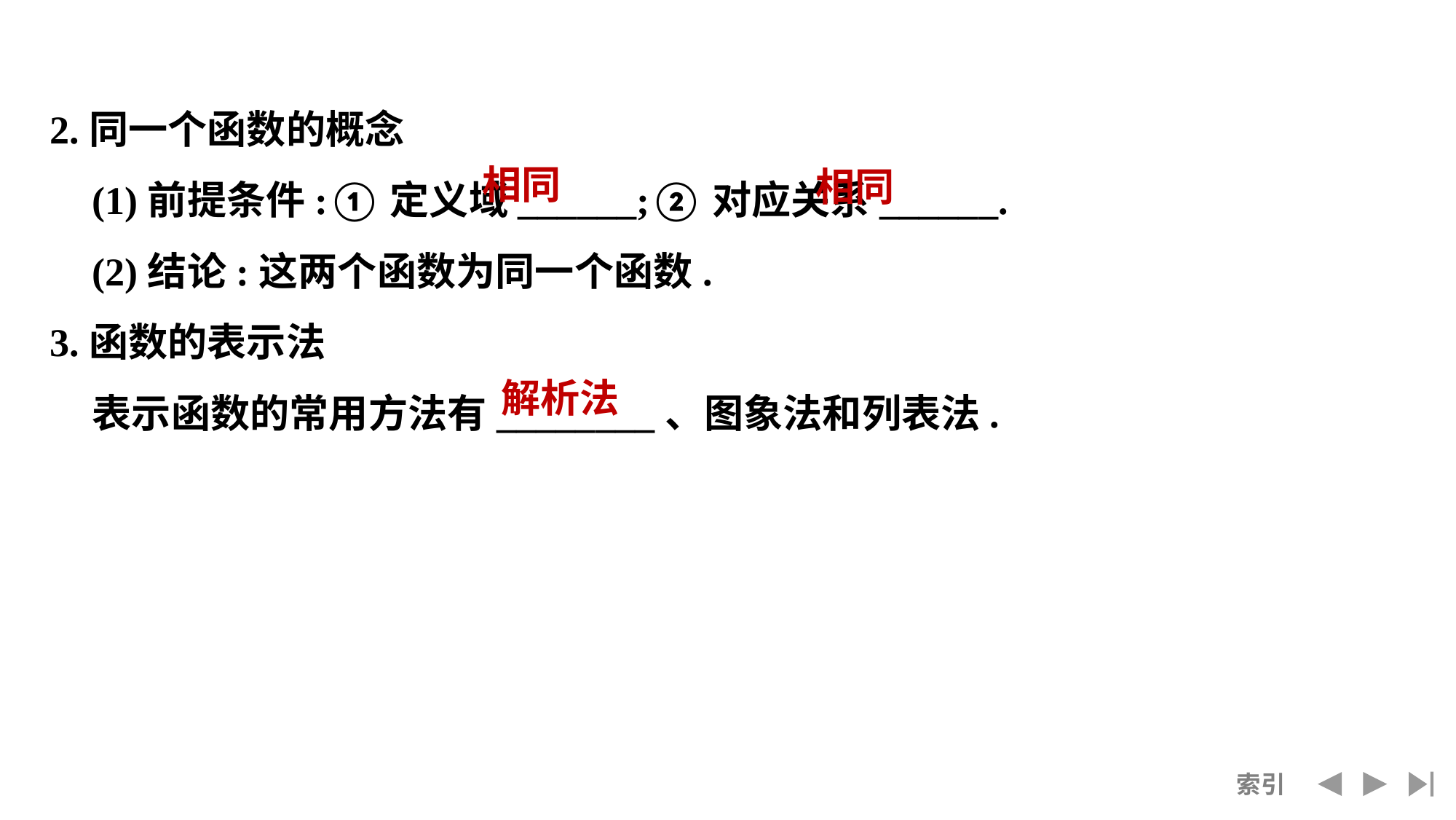

2.同一个函数的概念
	(1)前提条件:①定义域______;②对应关系______.
	(2)结论:这两个函数为同一个函数.
3.函数的表示法
	表示函数的常用方法有________、图象法和列表法.
相同
相同
解析法